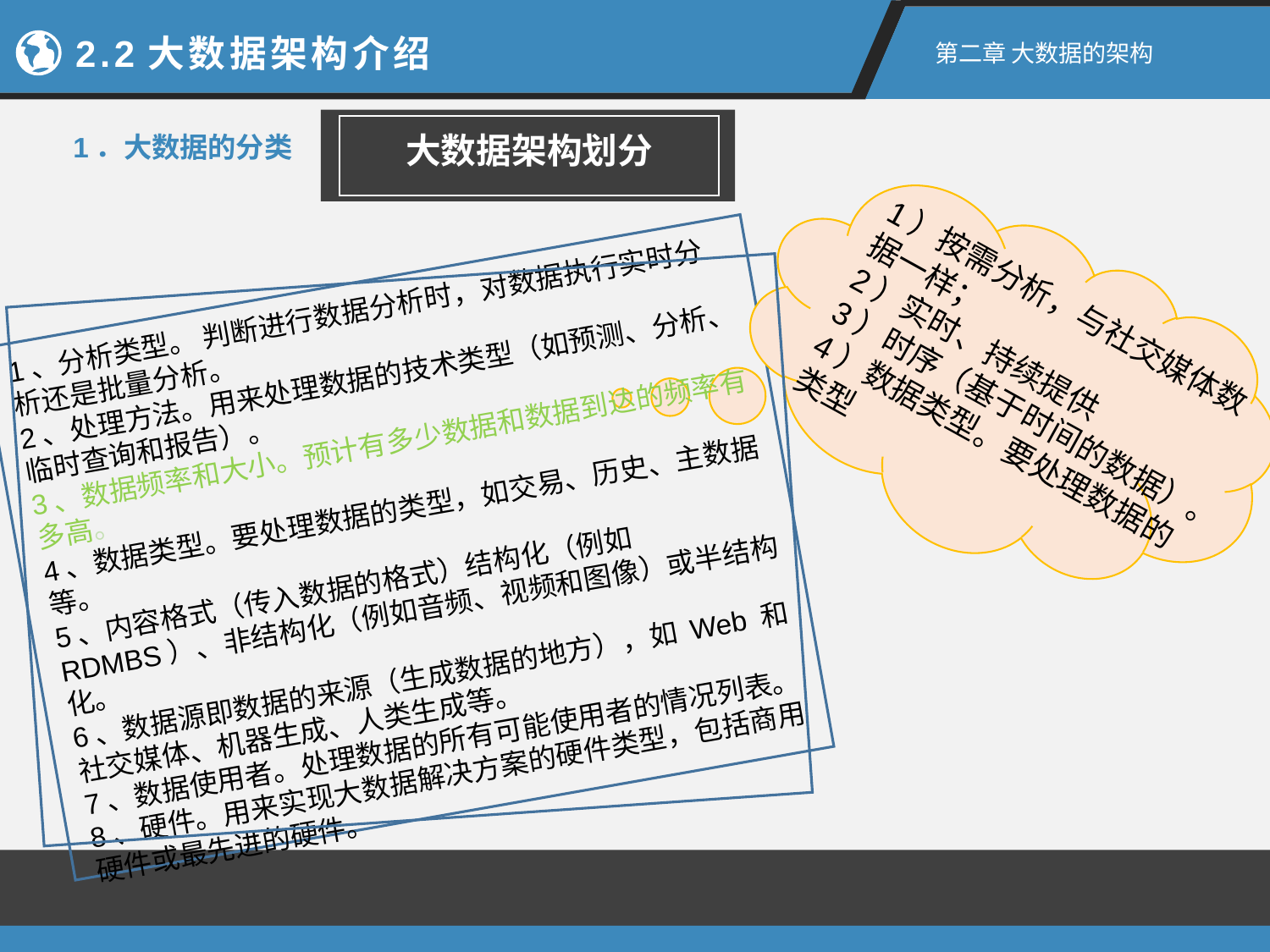

2.2大数据架构介绍

第二章 大数据的架构

大数据架构划分
1．大数据的分类

1）按需分析，与社交媒体数据一样；
2）实时、持续提供
3）时序（基于时间的数据）。
4）数据类型。要处理数据的类型

1、分析类型。 判断进行数据分析时，对数据执行实时分析还是批量分析。
2、处理方法。用来处理数据的技术类型（如预测、分析、临时查询和报告）。
3、数据频率和大小。预计有多少数据和数据到达的频率有多高。
4、数据类型。要处理数据的类型，如交易、历史、主数据等。
5、内容格式（传入数据的格式）结构化（例如 RDMBS）、非结构化（例如音频、视频和图像）或半结构化。
6、数据源即数据的来源（生成数据的地方），如 Web 和社交媒体、机器生成、人类生成等。
7、数据使用者。处理数据的所有可能使用者的情况列表。
8、硬件。用来实现大数据解决方案的硬件类型，包括商用硬件或最先进的硬件。